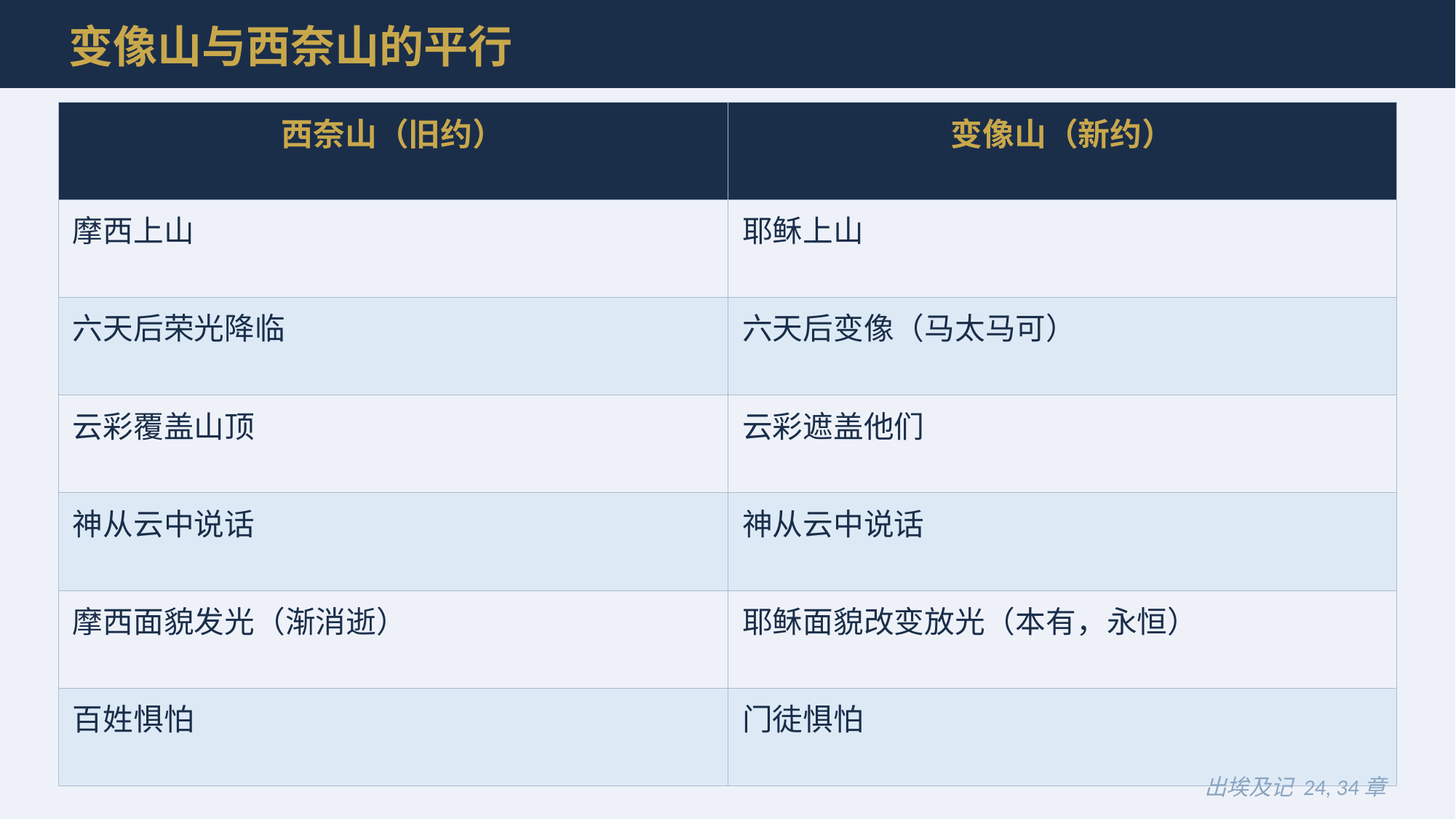

变像山与西奈山的平行
| 西奈山（旧约） | 变像山（新约） |
| --- | --- |
| 摩西上山 | 耶稣上山 |
| 六天后荣光降临 | 六天后变像（马太马可） |
| 云彩覆盖山顶 | 云彩遮盖他们 |
| 神从云中说话 | 神从云中说话 |
| 摩西面貌发光（渐消逝） | 耶稣面貌改变放光（本有，永恒） |
| 百姓惧怕 | 门徒惧怕 |
出埃及记 24, 34章